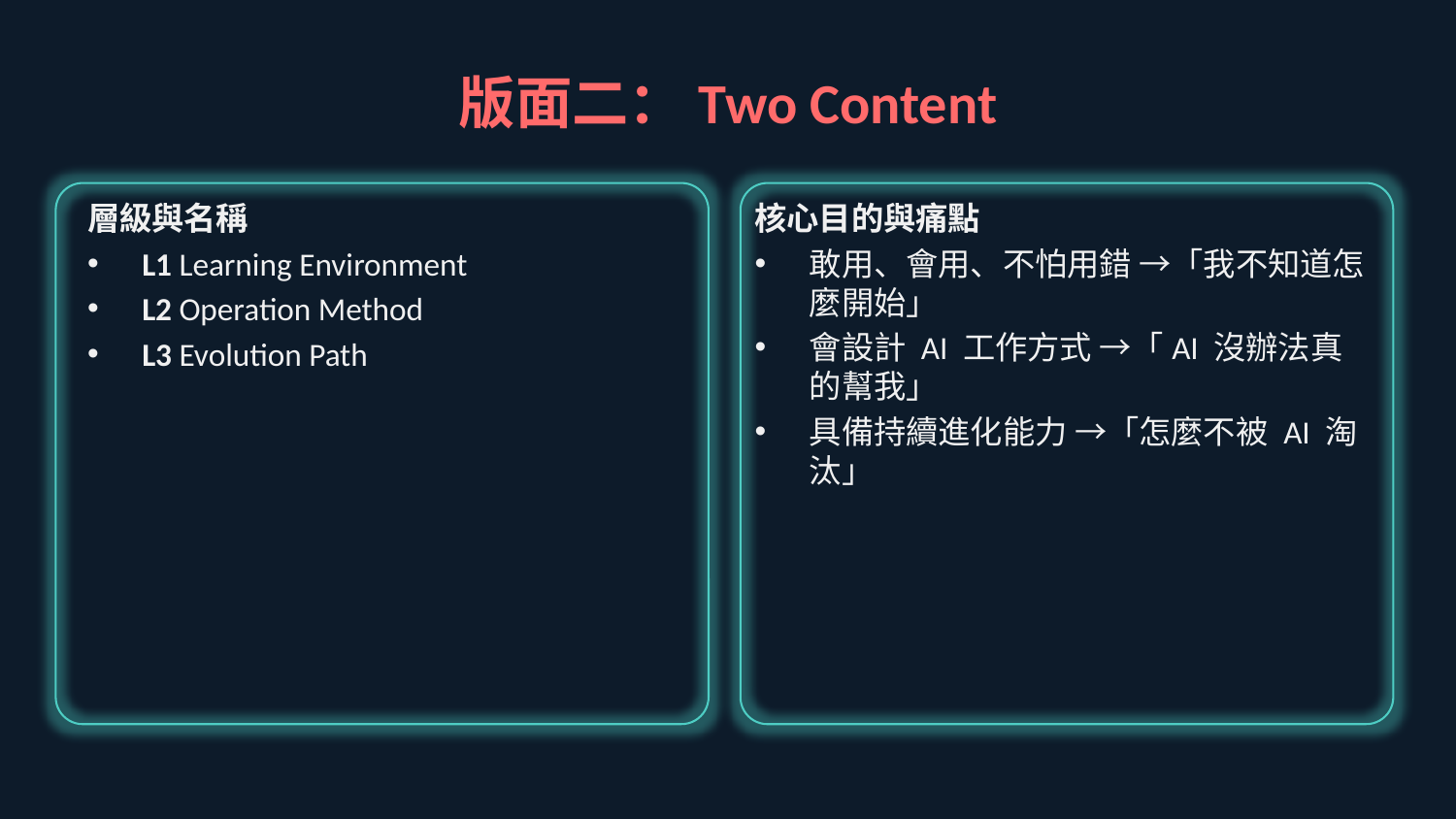

# 版面二：Two Content
層級與名稱
L1 Learning Environment
L2 Operation Method
L3 Evolution Path
核心目的與痛點
敢用、會用、不怕用錯 →「我不知道怎麼開始」
會設計 AI 工作方式 →「AI 沒辦法真的幫我」
具備持續進化能力 →「怎麼不被 AI 淘汰」